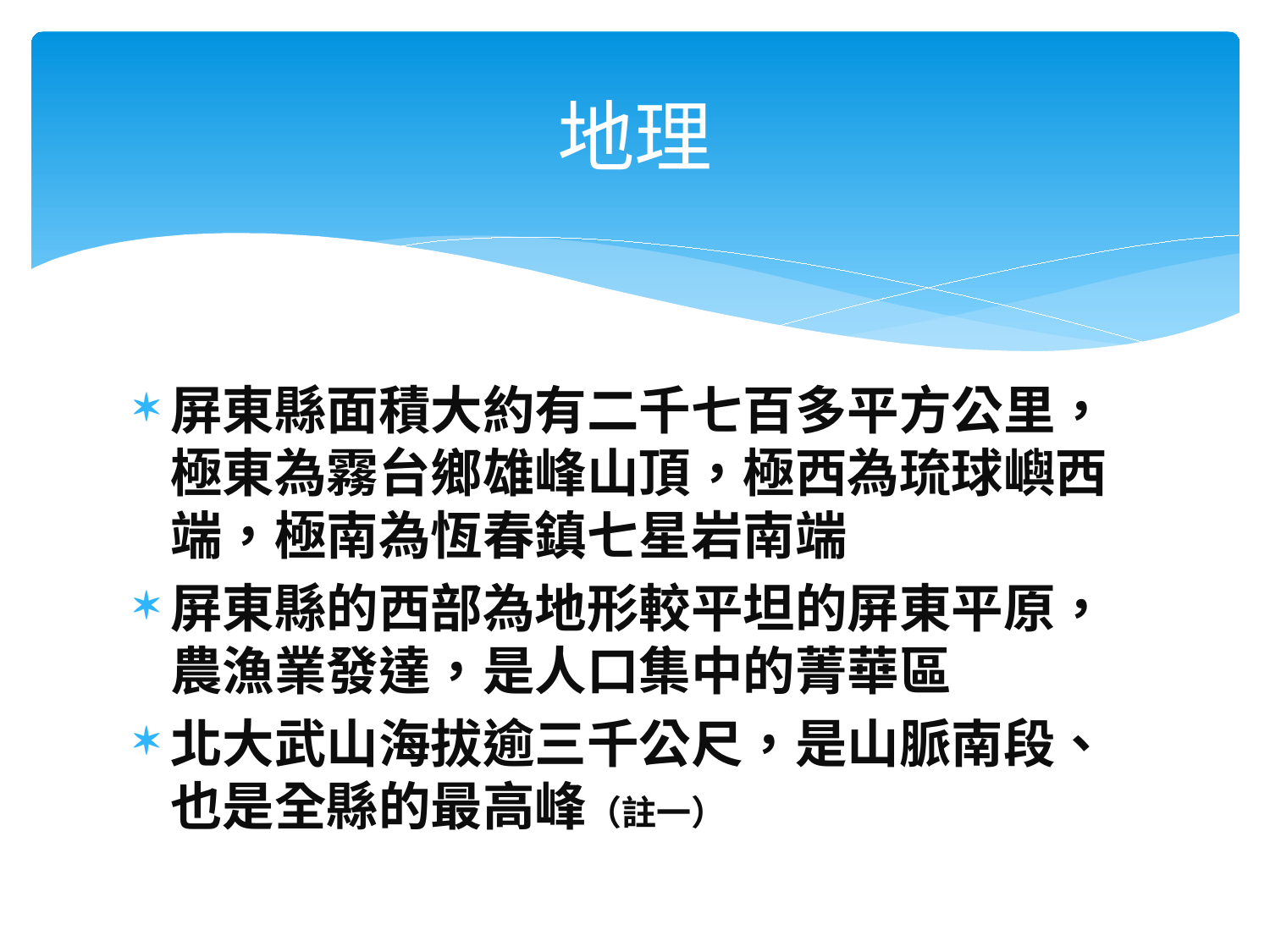

# 地理
屏東縣面積大約有二千七百多平方公里，極東為霧台鄉雄峰山頂，極西為琉球嶼西端，極南為恆春鎮七星岩南端
屏東縣的西部為地形較平坦的屏東平原，農漁業發達，是人口集中的菁華區
北大武山海拔逾三千公尺，是山脈南段、也是全縣的最高峰（註一）